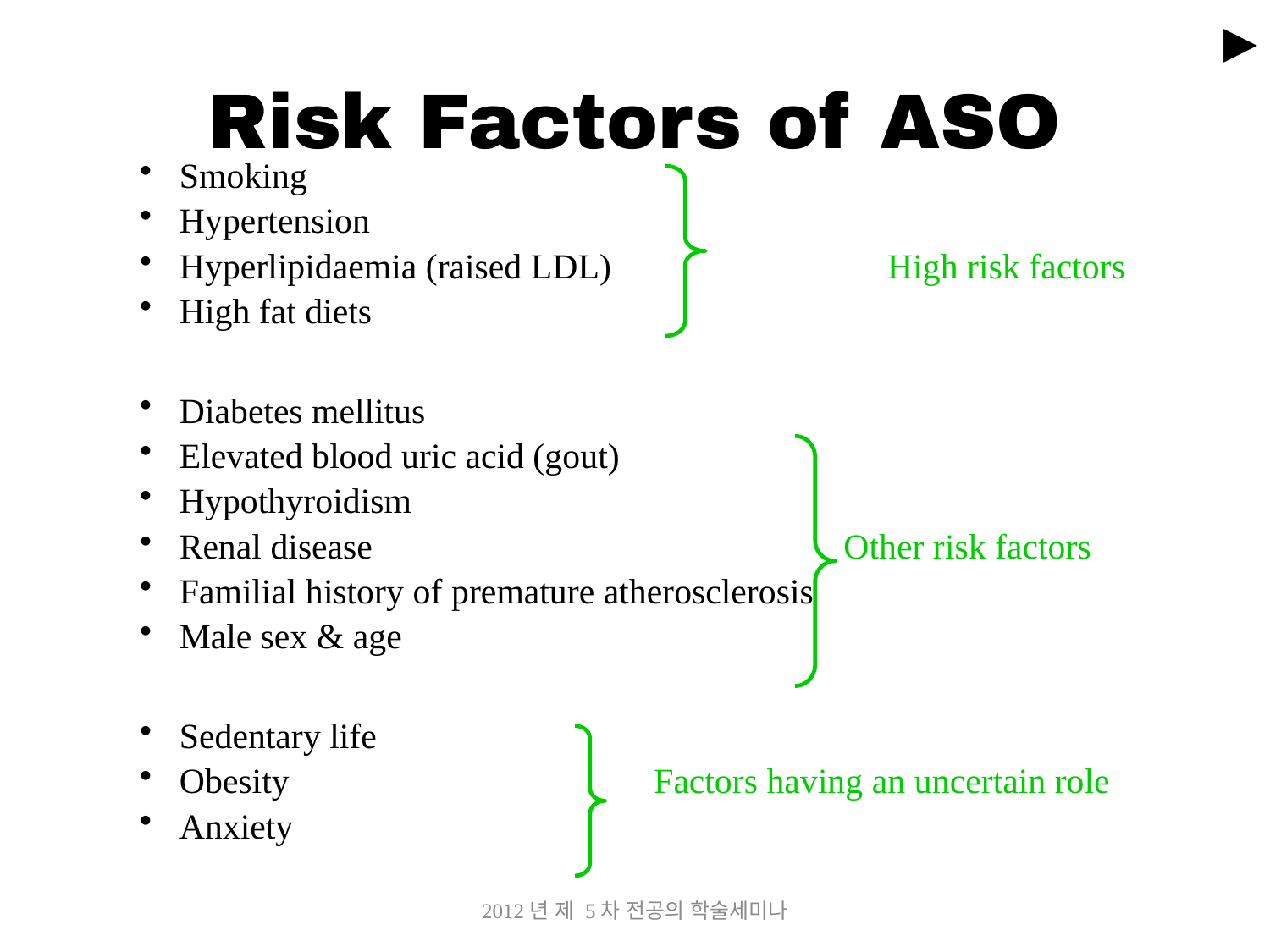

►
# Risk Factors of ASO
Smoking
Hypertension
Hyperlipidaemia (raised LDL)                               High risk factors
High fat diets

Diabetes mellitus
Elevated blood uric acid (gout)
Hypothyroidism
Renal disease                                                     Other risk factors
Familial history of premature atherosclerosis
Male sex & age

Sedentary life
Obesity                                         Factors having an uncertain role
Anxiety

2012년 제 5차 전공의 학술세미나